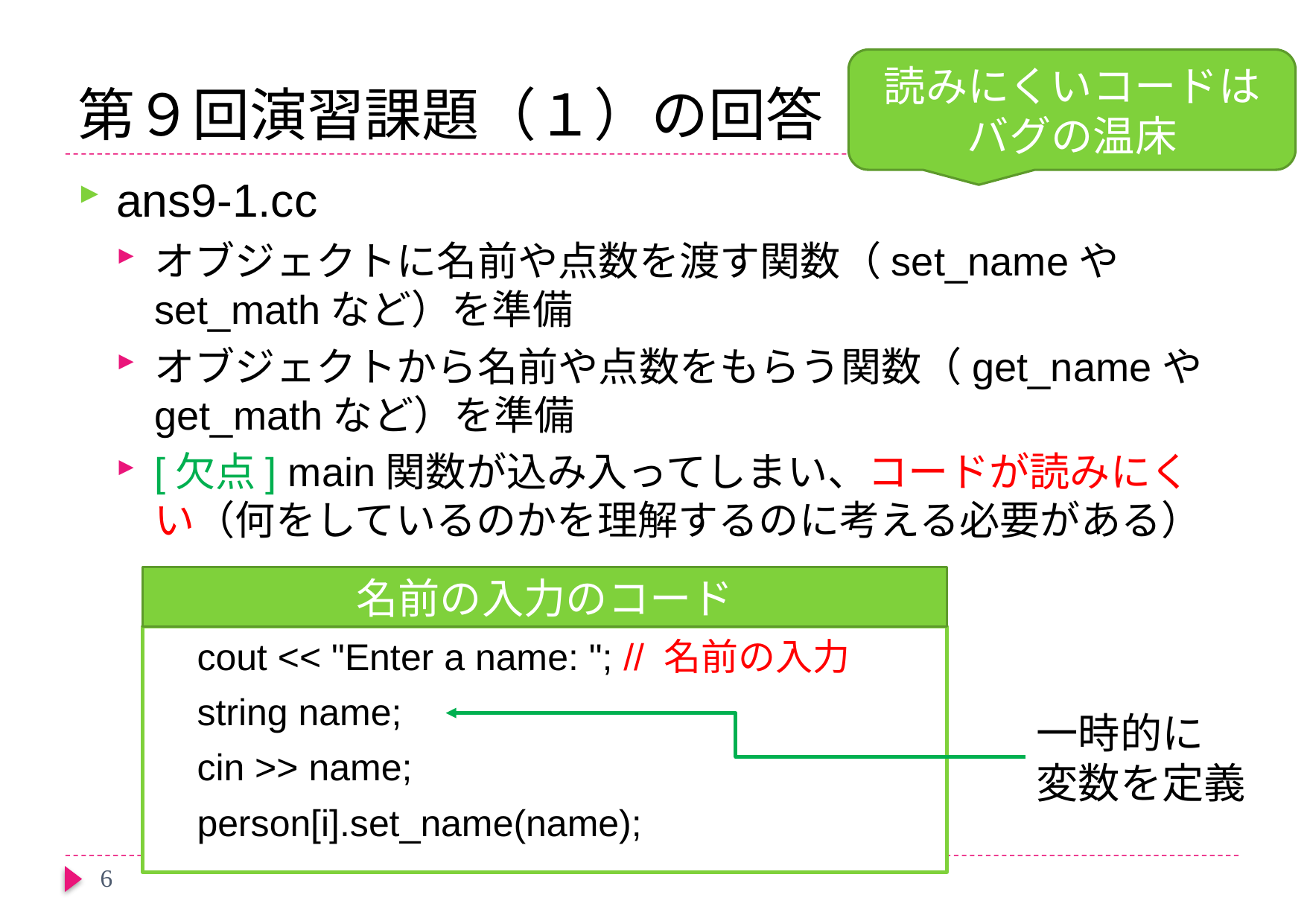

# 第９回演習課題（１）の回答
読みにくいコードは
バグの温床
ans9-1.cc
オブジェクトに名前や点数を渡す関数（set_nameやset_mathなど）を準備
オブジェクトから名前や点数をもらう関数（get_nameやget_mathなど）を準備
[欠点] main関数が込み入ってしまい、コードが読みにくい（何をしているのかを理解するのに考える必要がある）
名前の入力のコード
    cout << "Enter a name: "; // 名前の入力
    string name;
    cin >> name;
    person[i].set_name(name);
一時的に
変数を定義
6